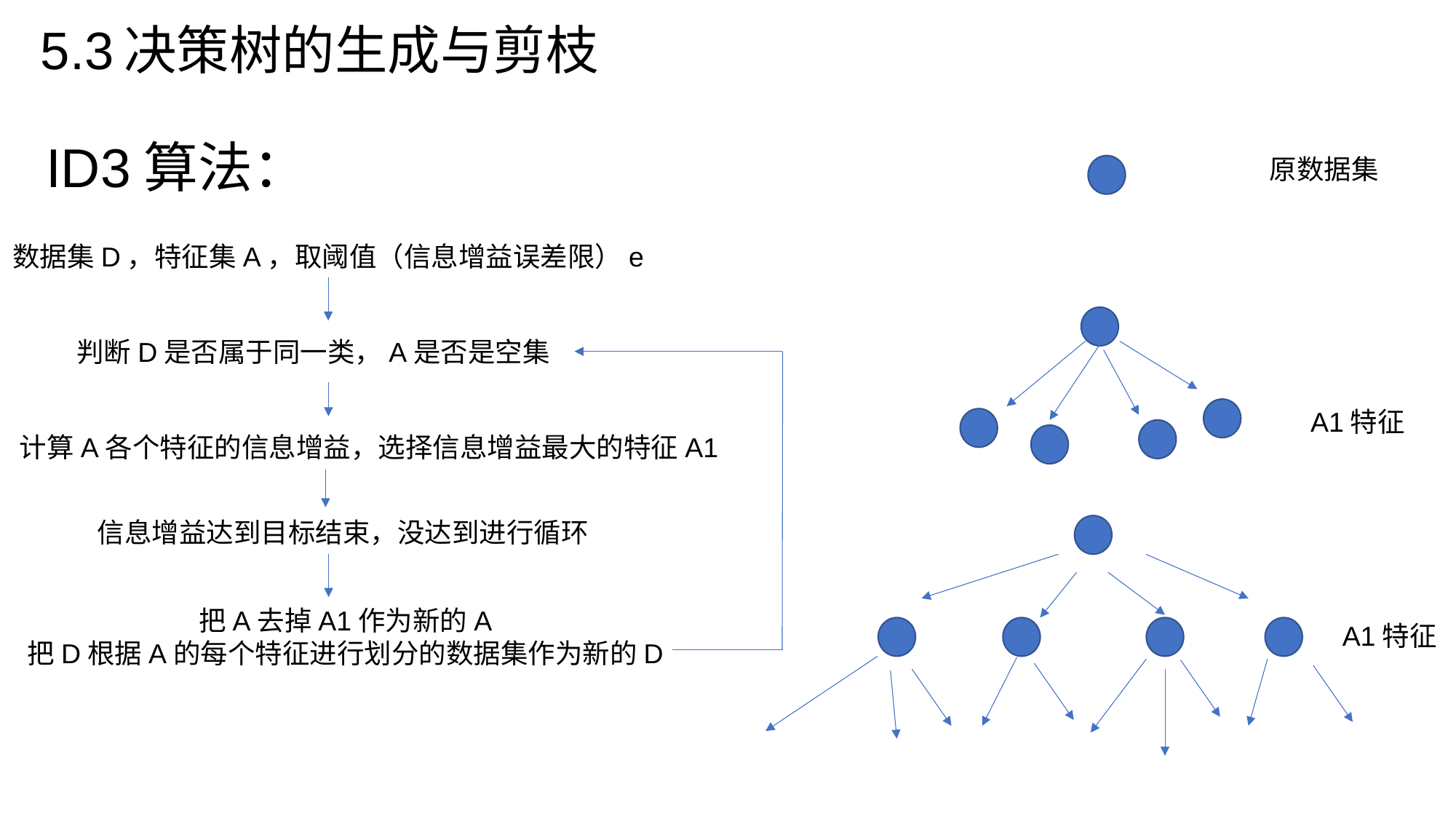

# 5.3决策树的生成与剪枝
ID3算法：
原数据集

数据集D，特征集A，取阈值（信息增益误差限）e

判断D是否属于同一类，A是否是空集

A1特征

计算A各个特征的信息增益，选择信息增益最大的特征A1
信息增益达到目标结束，没达到进行循环

把A去掉A1作为新的A
把D根据A的每个特征进行划分的数据集作为新的D
A1特征